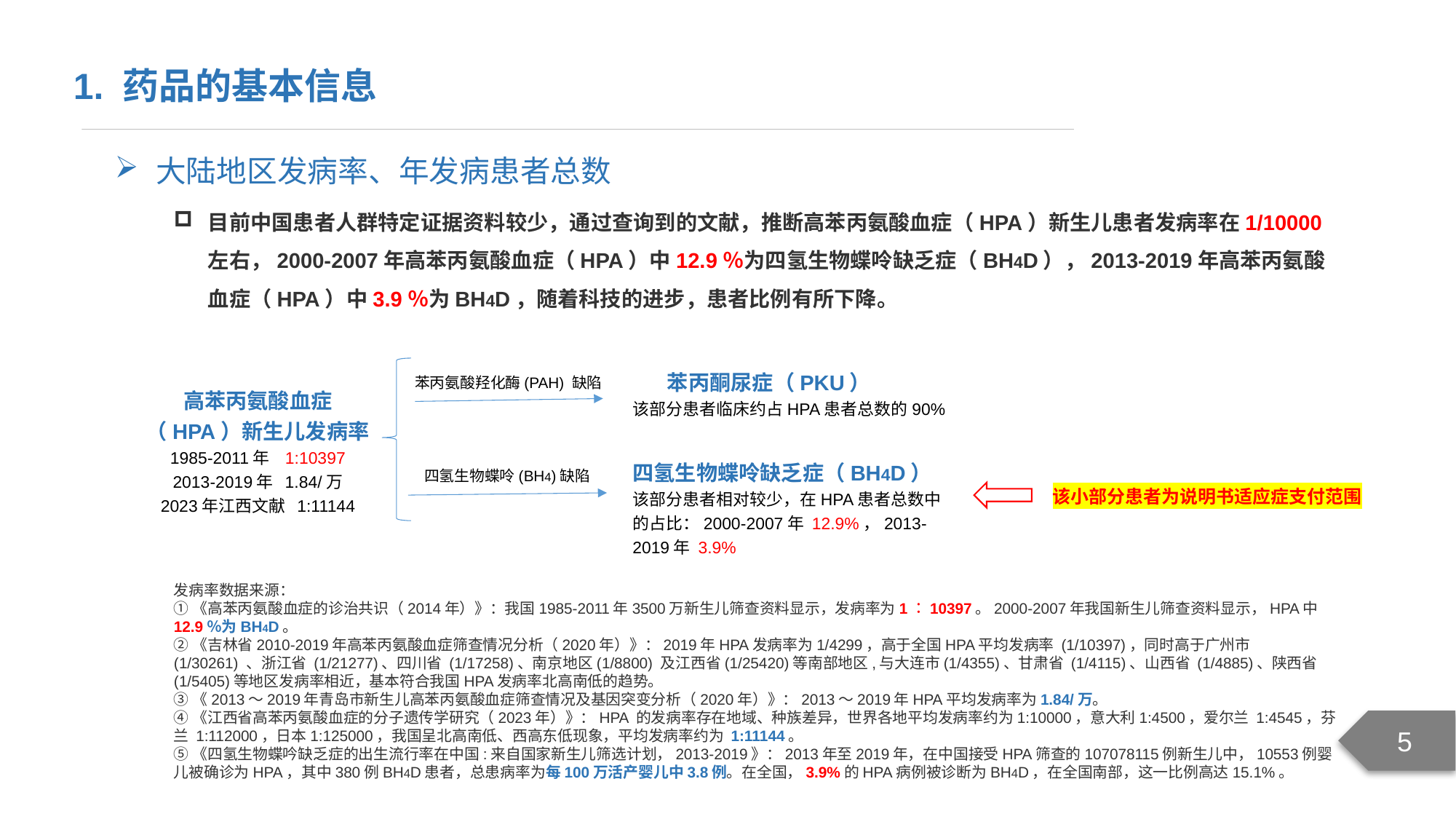

1. 药品的基本信息
大陆地区发病率、年发病患者总数
目前中国患者人群特定证据资料较少，通过查询到的文献，推断高苯丙氨酸血症（HPA）新生儿患者发病率在1/10000左右，2000-2007年高苯丙氨酸血症（HPA）中12.9％为四氢生物蝶呤缺乏症（BH4D），2013-2019年高苯丙氨酸血症（HPA）中3.9％为BH4D，随着科技的进步，患者比例有所下降。

发病率数据来源：
①《高苯丙氨酸血症的诊治共识（2014年）》：我国1985-2011年3500万新生儿筛查资料显示，发病率为1︰10397。2000-2007年我国新生儿筛查资料显示，HPA中12.9％为BH4D。
②《吉林省2010-2019年高苯丙氨酸血症筛查情况分析（2020年）》：2019年HPA发病率为1/4299，高于全国HPA平均发病率 (1/10397)，同时高于广州市 (1/30261) 、浙江省 (1/21277)、四川省 (1/17258)、南京地区(1/8800) 及江西省(1/25420)等南部地区,与大连市(1/4355)、甘肃省 (1/4115)、山西省 (1/4885)、陕西省 (1/5405)等地区发病率相近，基本符合我国HPA发病率北高南低的趋势。
③《2013～2019年青岛市新生儿高苯丙氨酸血症筛查情况及基因突变分析（2020年）》：2013～2019年HPA平均发病率为1.84/万。
④《江西省高苯丙氨酸血症的分子遗传学研究（2023年）》：HPA 的发病率存在地域、种族差异，世界各地平均发病率约为1:10000，意大利1:4500，爱尔兰 1:4545，芬兰 1:112000，日本1:125000，我国呈北高南低、西高东低现象，平均发病率约为 1:11144。
⑤《四氢生物蝶吟缺乏症的出生流行率在中国:来自国家新生儿筛选计划，2013-2019》：2013年至2019年，在中国接受HPA筛查的107078115例新生儿中，10553例婴儿被确诊为HPA，其中380例BH4D患者，总患病率为每100万活产婴儿中3.8例。在全国，3.9%的HPA病例被诊断为BH4D，在全国南部，这一比例高达15.1%。

      苯丙酮尿症（PKU）
该部分患者临床约占HPA患者总数的90%
苯丙氨酸羟化酶(PAH) 缺陷
高苯丙氨酸血症
（HPA）新生儿发病率
1985-2011年   1:10397
2013-2019年  1.84/万
2023年江西文献  1:11144
四氢生物蝶呤缺乏症（BH4D）
该部分患者相对较少，在HPA患者总数中的占比：2000-2007年 12.9%，2013-2019年 3.9%
四氢生物蝶呤(BH4)缺陷
该小部分患者为说明书适应症支付范围